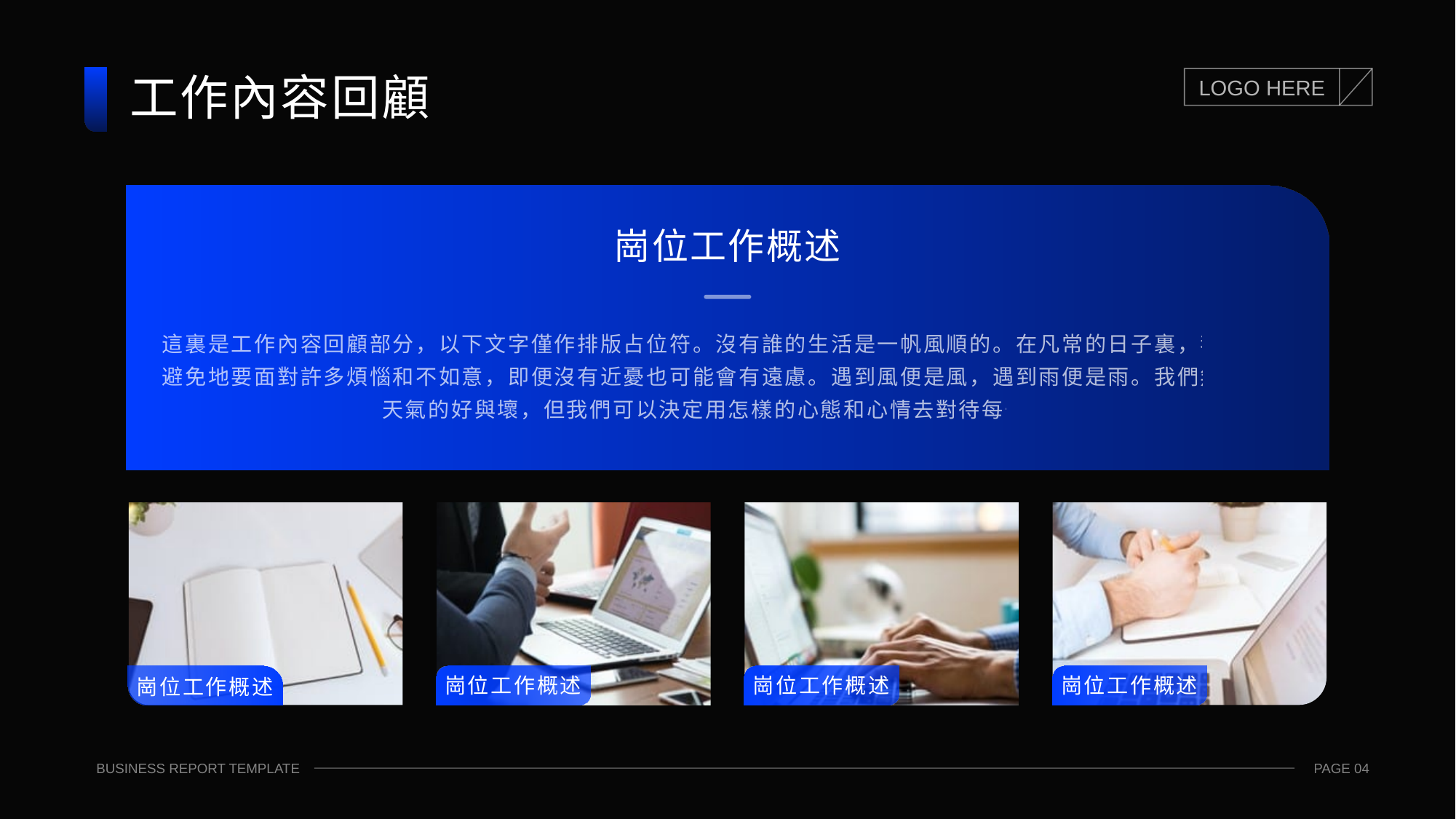

# 工作內容回顧

崗位工作概述

這裏是工作內容回顧部分，以下文字僅作排版占位符。沒有誰的生活是一帆風順的。在凡常的日子裏，我們無可避免地要面對許多煩惱和不如意，即便沒有近憂也可能會有遠慮。遇到風便是風，遇到雨便是雨。我們無法決定天氣的好與壞，但我們可以決定用怎樣的心態和心情去對待每一天。

崗位工作概述

崗位工作概述

崗位工作概述
崗位工作概述
PAGE 04